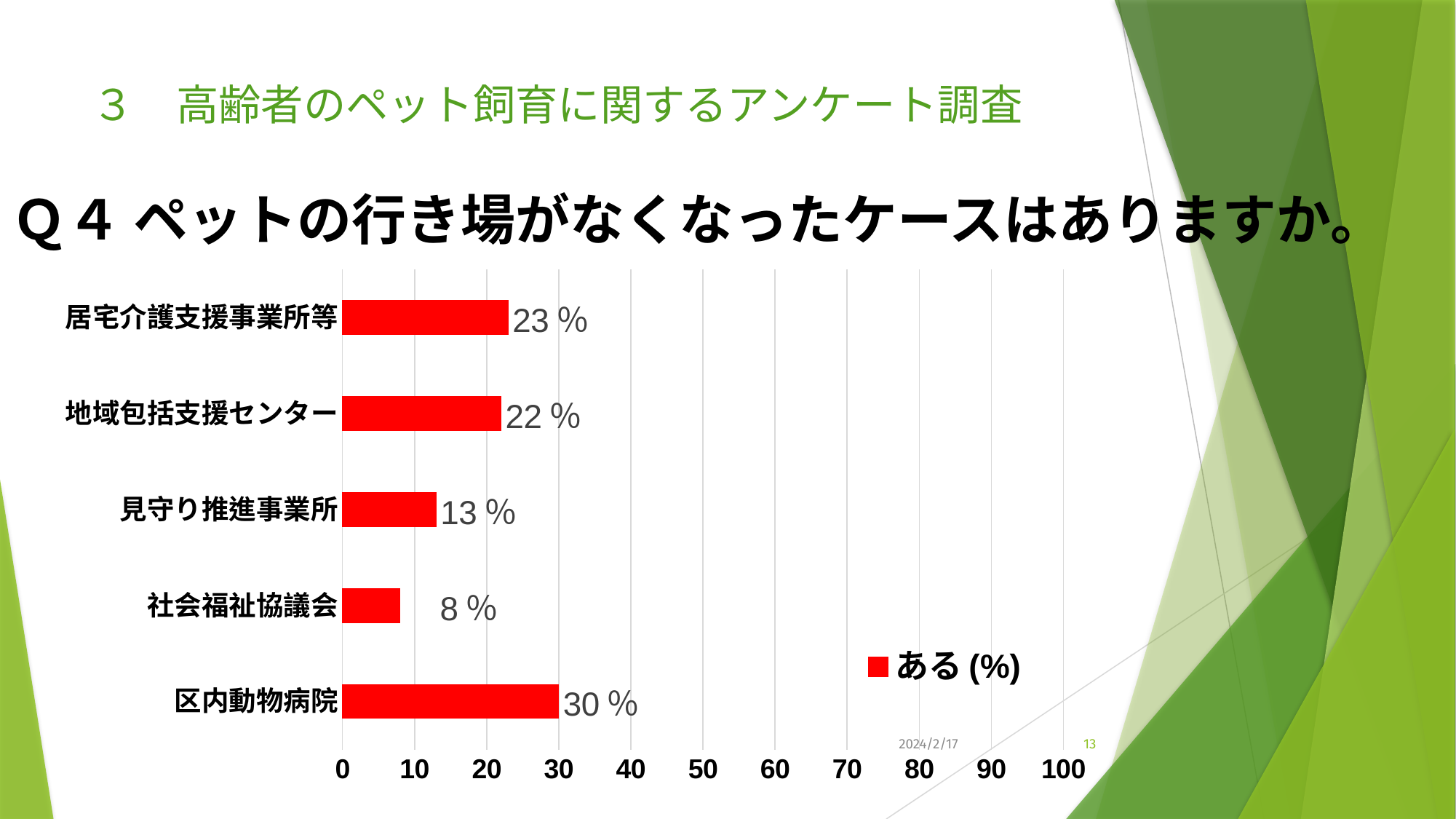

# ３　高齢者のペット飼育に関するアンケート調査
Ｑ４ ペットの行き場がなくなったケースはありますか。

### Chart

| Category | ある(%) |
|---|---|
| 区内動物病院 | 30.0 |
| 社会福祉協議会 | 8.0 |
| 見守り推進事業所 | 13.0 |
| 地域包括支援センター | 22.0 |
| 居宅介護支援事業所等 | 23.0 |
2024/2/17
13